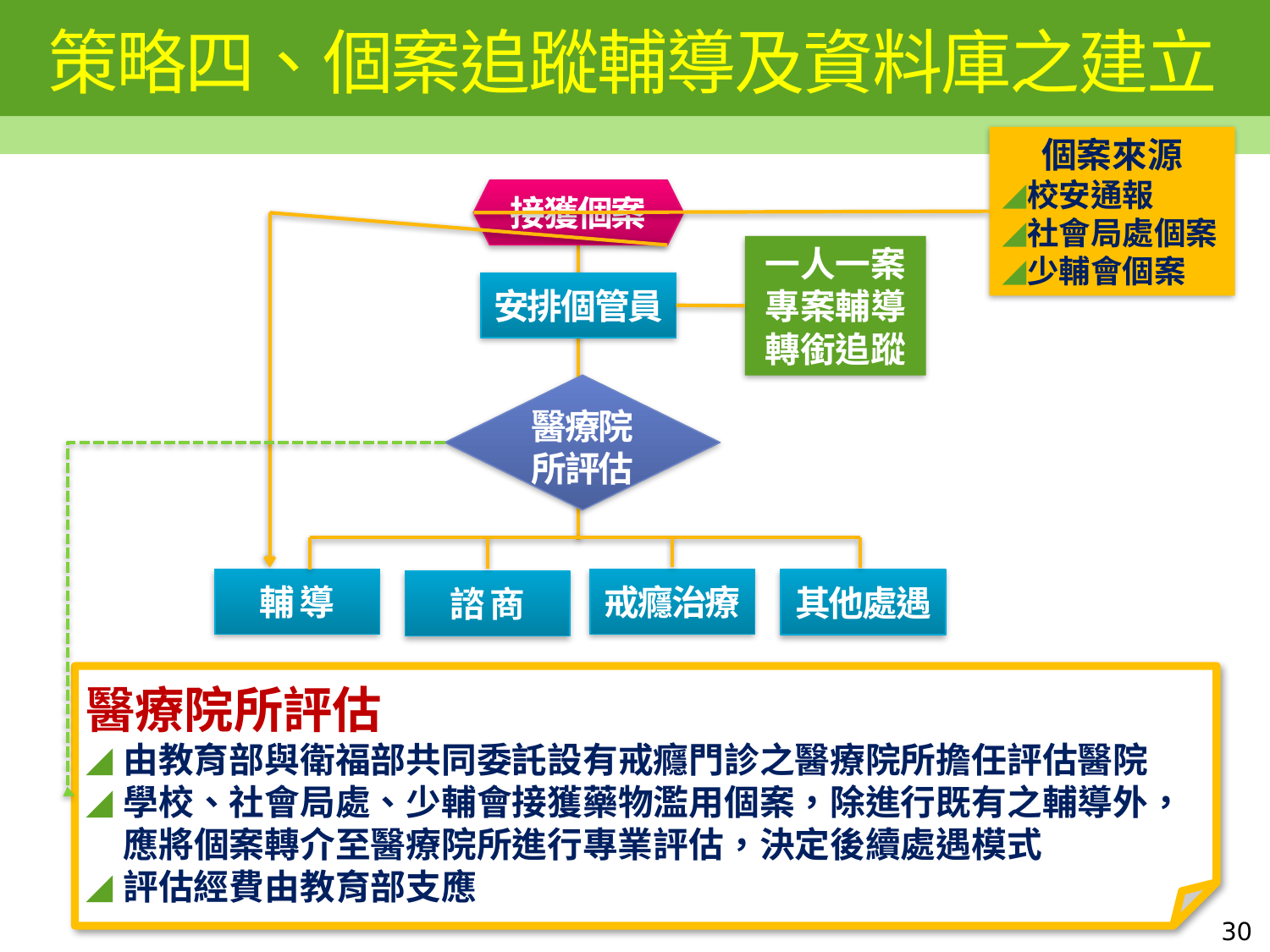

# 策略四、個案追蹤輔導及資料庫之建立
個案來源
校安通報
社會局處個案
少輔會個案
接獲個案
一人一案
專案輔導
轉銜追蹤
安排個管員

醫療院
所評估
輔 導
戒癮治療
其他處遇
諮 商

醫療院所評估
由教育部與衛福部共同委託設有戒癮門診之醫療院所擔任評估醫院
學校、社會局處、少輔會接獲藥物濫用個案，除進行既有之輔導外，應將個案轉介至醫療院所進行專業評估，決定後續處遇模式
評估經費由教育部支應
30